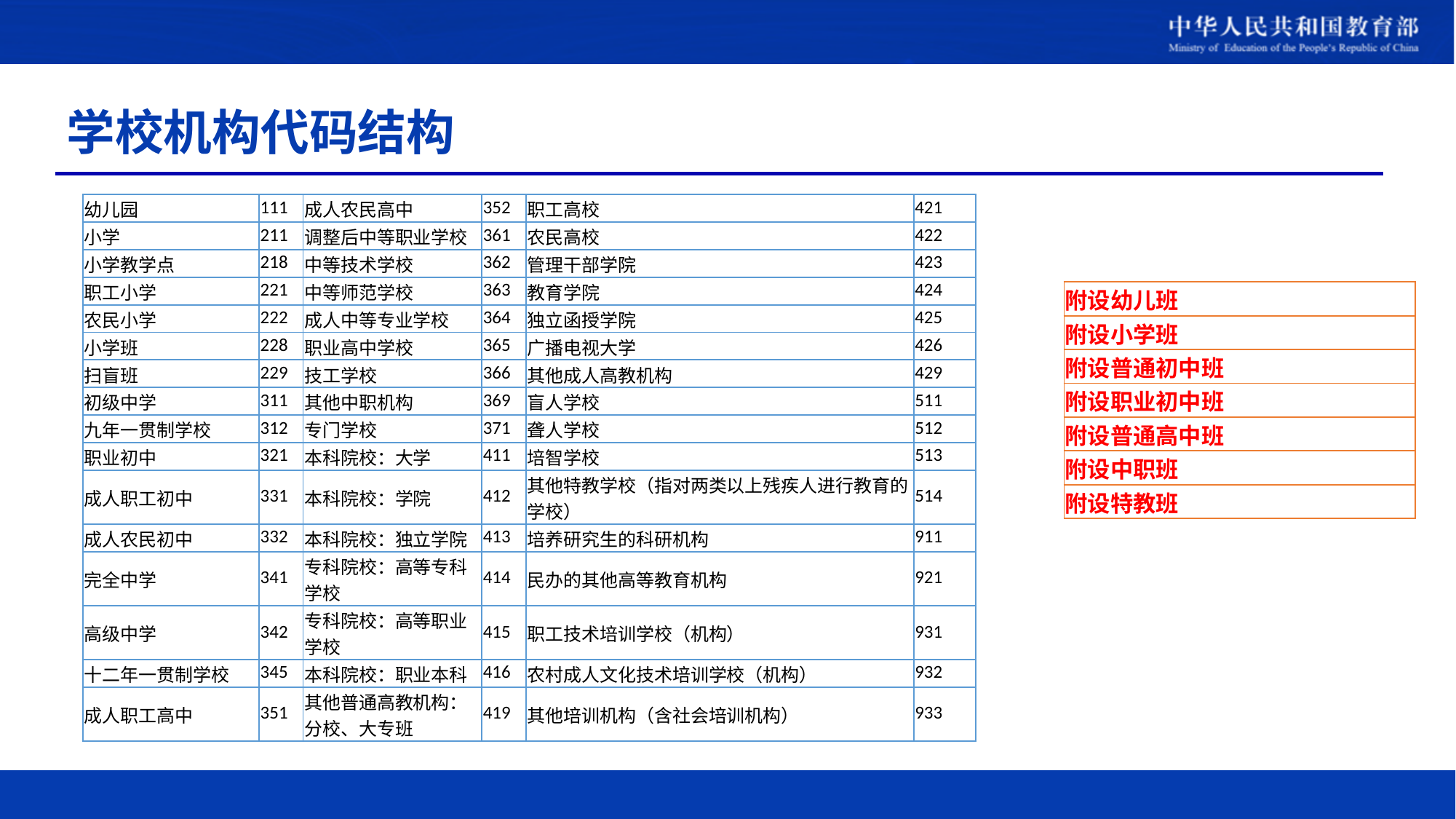

# 学校机构代码结构
| 幼儿园 | 111 | 成人农民高中 | 352 | 职工高校 | 421 |
| --- | --- | --- | --- | --- | --- |
| 小学 | 211 | 调整后中等职业学校 | 361 | 农民高校 | 422 |
| 小学教学点 | 218 | 中等技术学校 | 362 | 管理干部学院 | 423 |
| 职工小学 | 221 | 中等师范学校 | 363 | 教育学院 | 424 |
| 农民小学 | 222 | 成人中等专业学校 | 364 | 独立函授学院 | 425 |
| 小学班 | 228 | 职业高中学校 | 365 | 广播电视大学 | 426 |
| 扫盲班 | 229 | 技工学校 | 366 | 其他成人高教机构 | 429 |
| 初级中学 | 311 | 其他中职机构 | 369 | 盲人学校 | 511 |
| 九年一贯制学校 | 312 | 专门学校 | 371 | 聋人学校 | 512 |
| 职业初中 | 321 | 本科院校：大学 | 411 | 培智学校 | 513 |
| 成人职工初中 | 331 | 本科院校：学院 | 412 | 其他特教学校（指对两类以上残疾人进行教育的学校） | 514 |
| 成人农民初中 | 332 | 本科院校：独立学院 | 413 | 培养研究生的科研机构 | 911 |
| 完全中学 | 341 | 专科院校：高等专科学校 | 414 | 民办的其他高等教育机构 | 921 |
| 高级中学 | 342 | 专科院校：高等职业学校 | 415 | 职工技术培训学校（机构） | 931 |
| 十二年一贯制学校 | 345 | 本科院校：职业本科 | 416 | 农村成人文化技术培训学校（机构） | 932 |
| 成人职工高中 | 351 | 其他普通高教机构：分校、大专班 | 419 | 其他培训机构（含社会培训机构） | 933 |
| 附设幼儿班 |
| --- |
| 附设小学班 |
| 附设普通初中班 |
| 附设职业初中班 |
| 附设普通高中班 |
| 附设中职班 |
| 附设特教班 |
13